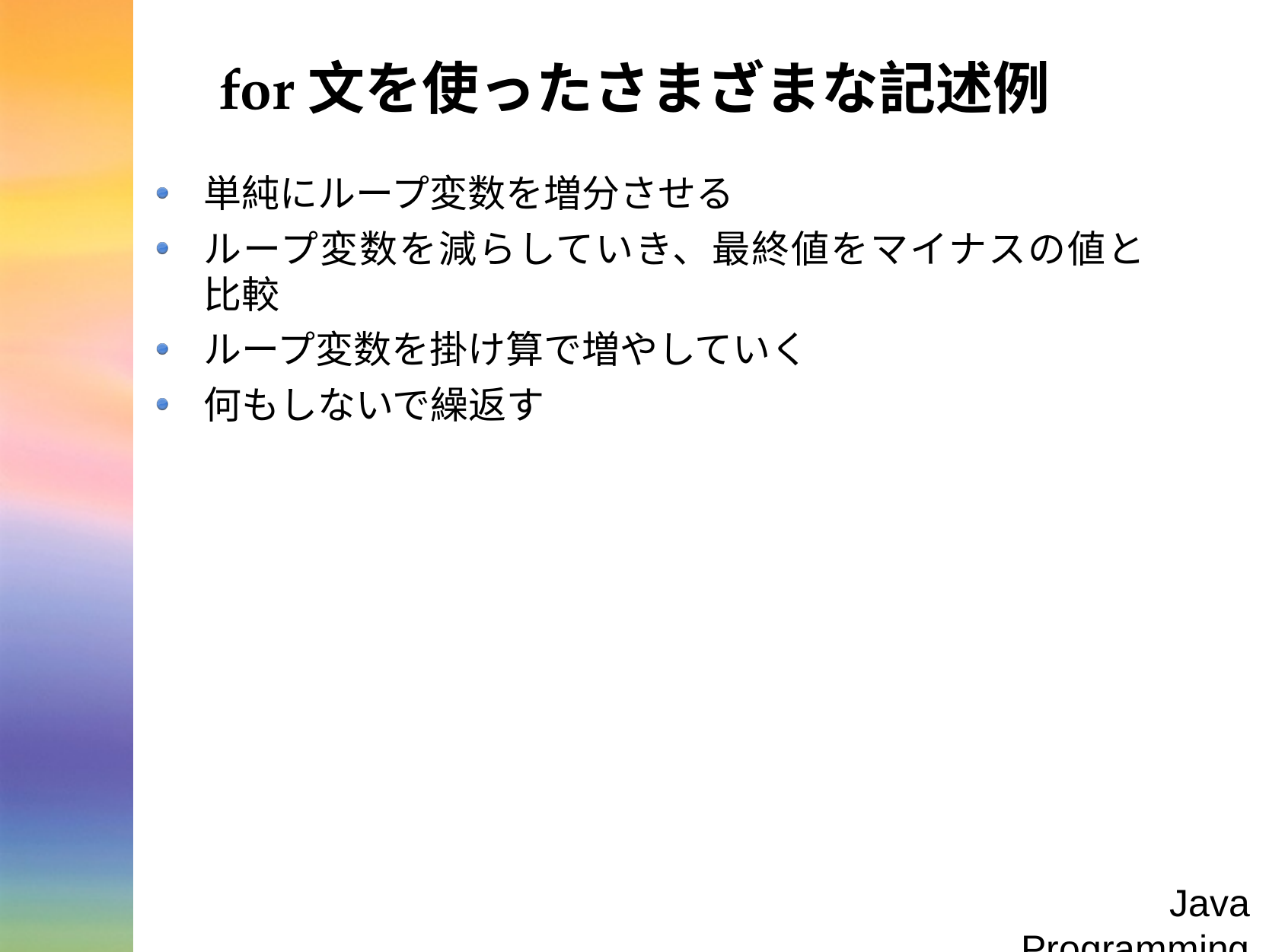

# for文を使ったさまざまな記述例
単純にループ変数を増分させる
ループ変数を減らしていき、最終値をマイナスの値と比較
ループ変数を掛け算で増やしていく
何もしないで繰返す